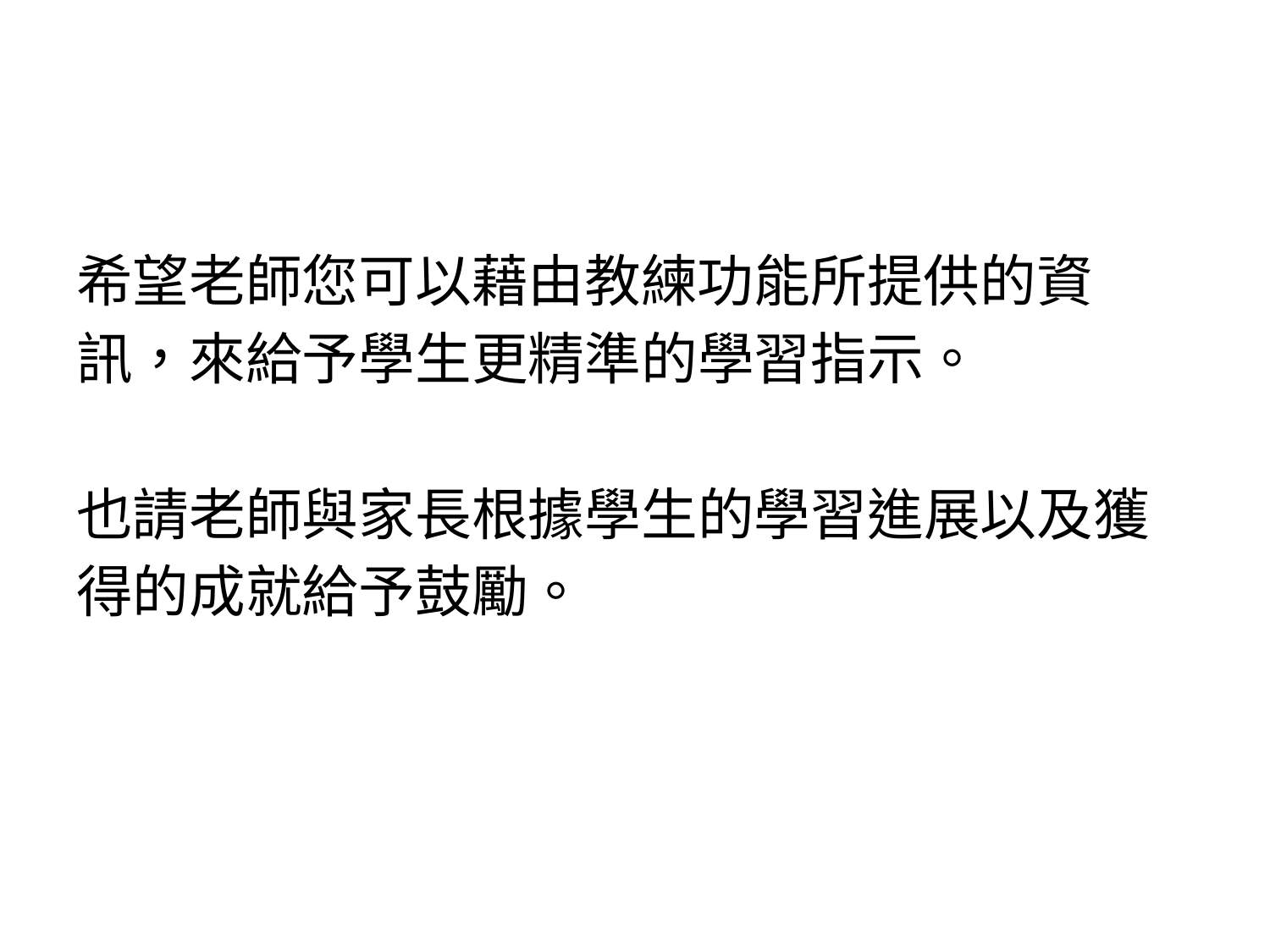

希望老師您可以藉由教練功能所提供的資訊，來給予學生更精準的學習指示。

也請老師與家長根據學生的學習進展以及獲得的成就給予鼓勵。